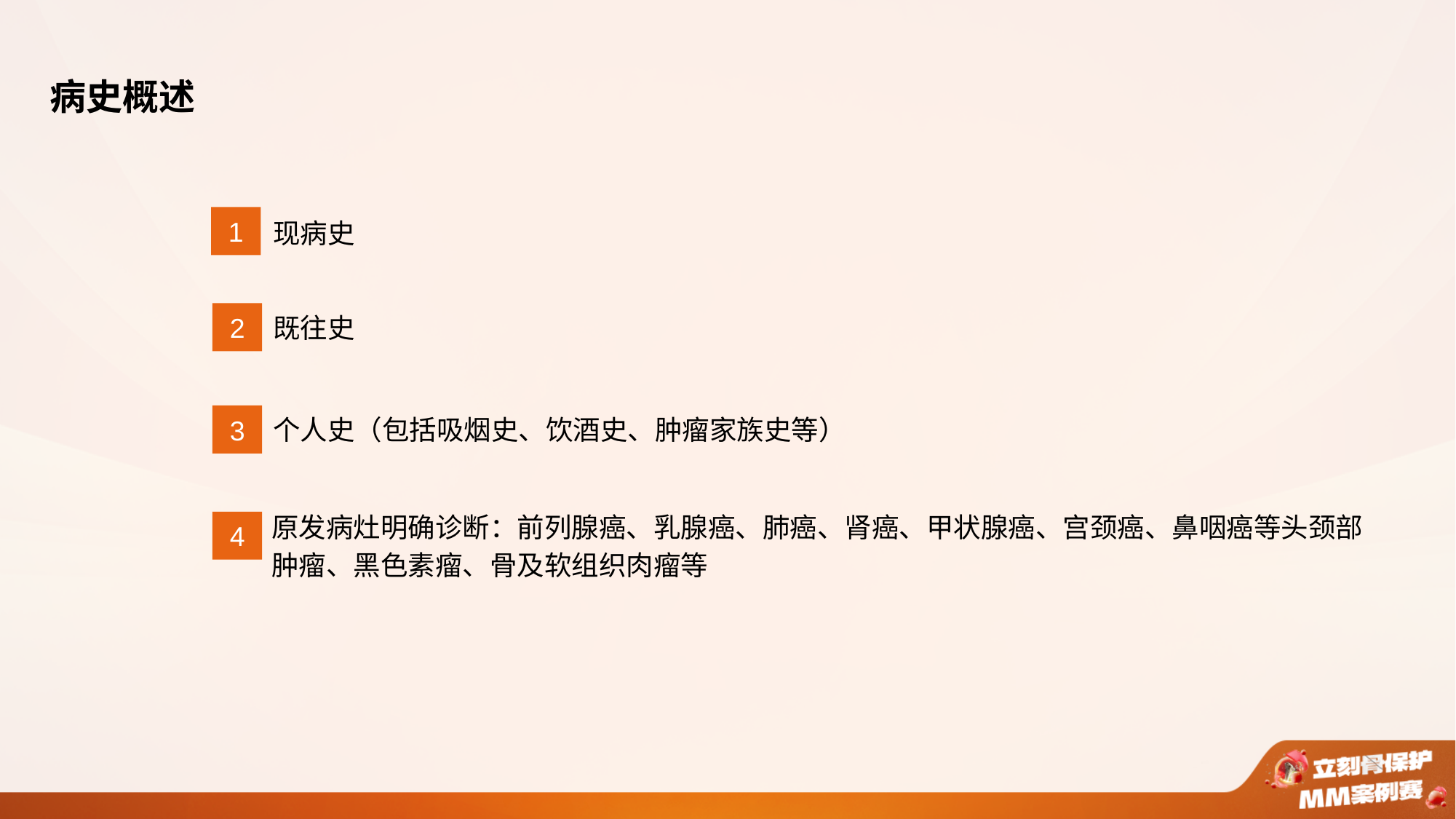

病史概述
1
现病史
2
既往史
3
个人史（包括吸烟史、饮酒史、肿瘤家族史等）
原发病灶明确诊断：前列腺癌、乳腺癌、肺癌、肾癌、甲状腺癌、宫颈癌、鼻咽癌等头颈部肿瘤、黑色素瘤、骨及软组织肉瘤等
4